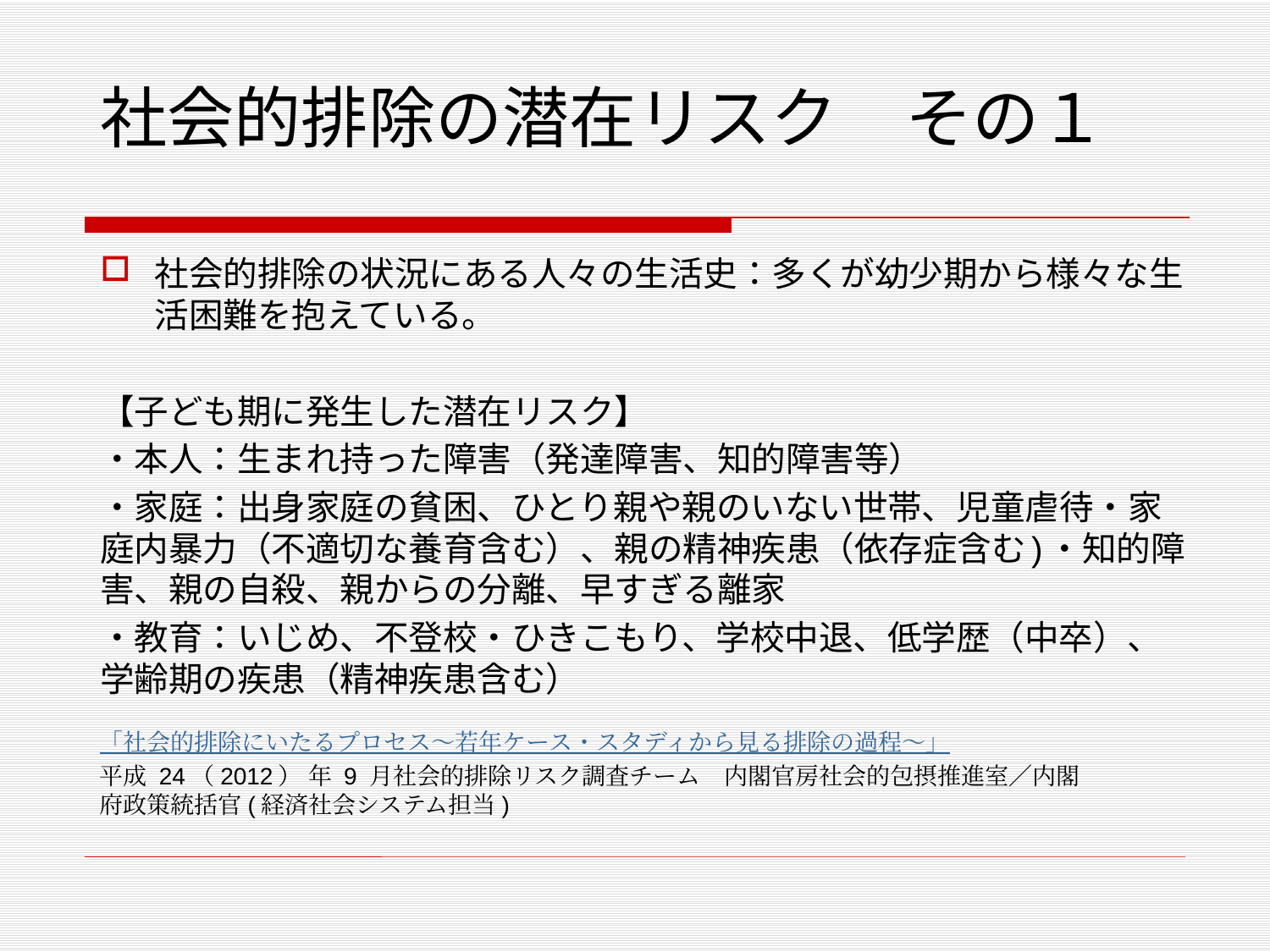

# 社会的排除の潜在リスク　その１
社会的排除の状況にある人々の生活史：多くが幼少期から様々な生活困難を抱えている。

【子ども期に発生した潜在リスク】
・本人：生まれ持った障害（発達障害、知的障害等）
・家庭：出身家庭の貧困、ひとり親や親のいない世帯、児童虐待・家庭内暴力（不適切な養育含む）、親の精神疾患（依存症含む)・知的障害、親の自殺、親からの分離、早すぎる離家
・教育：いじめ、不登校・ひきこもり、学校中退、低学歴（中卒）、学齢期の疾患（精神疾患含む）
「社会的排除にいたるプロセス～若年ケース・スタディから見る排除の過程～」
平成 24（2012） 年 9 月社会的排除リスク調査チーム　内閣官房社会的包摂推進室／内閣府政策統括官(経済社会システム担当)